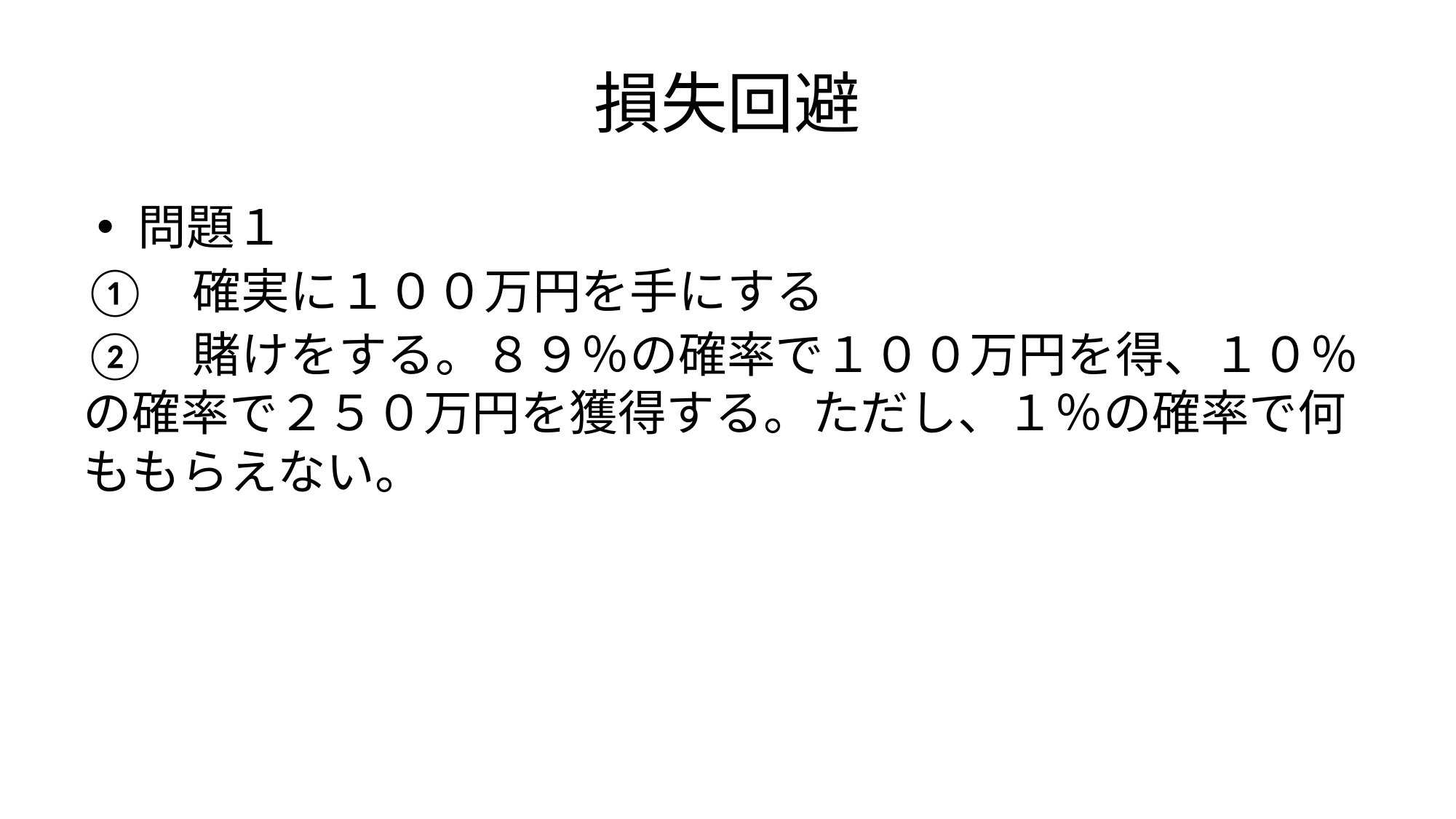

# 損失回避
問題１
①	確実に１００万円を手にする
②	賭けをする。８９％の確率で１００万円を得、１０％の確率で２５０万円を獲得する。ただし、１％の確率で何ももらえない。